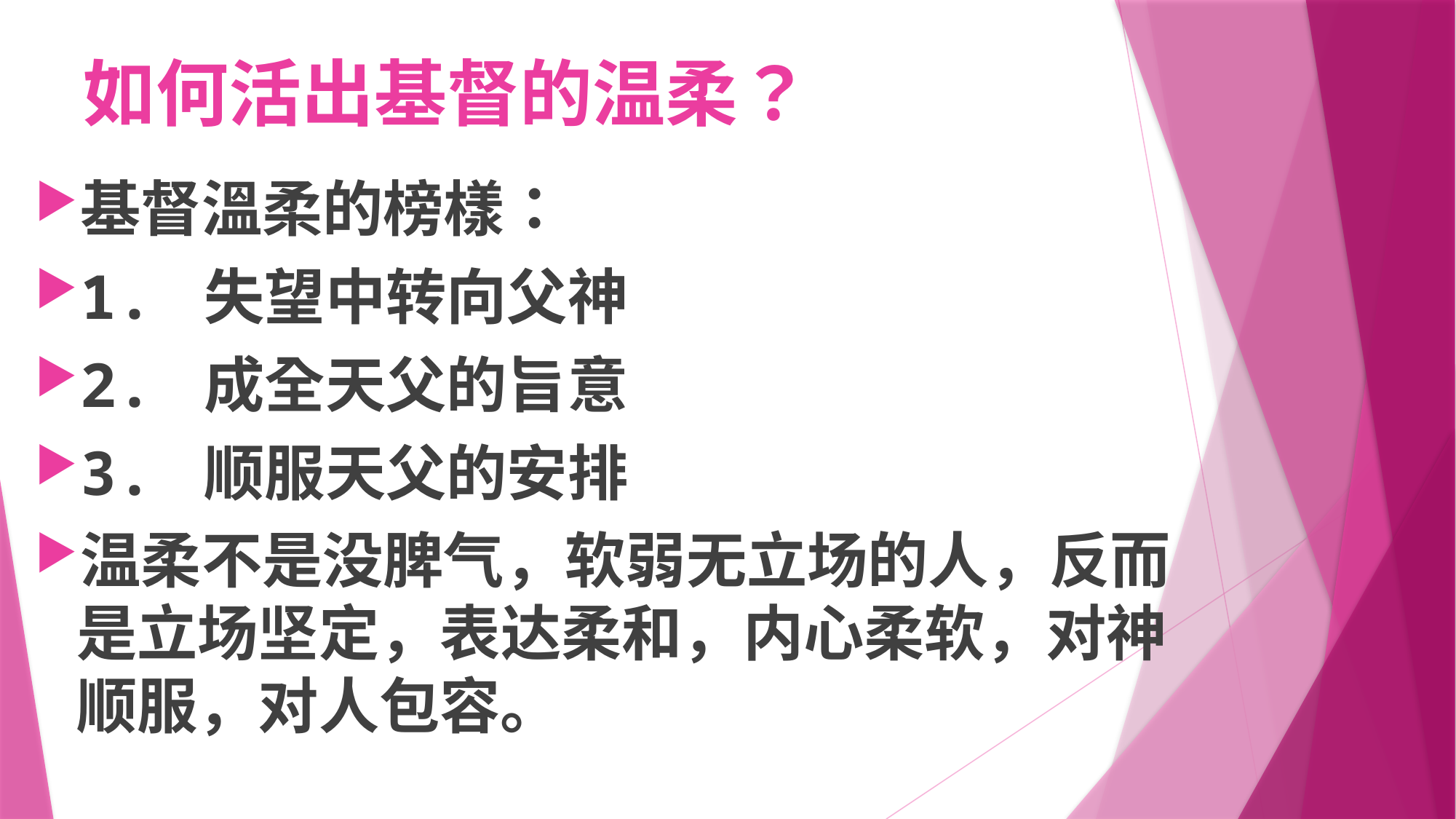

# 如何活出基督的温柔？
基督溫柔的榜樣：
1. 失望中转向父神
2. 成全天父的旨意
3. 顺服天父的安排
温柔不是没脾气，软弱无立场的人，反而是立场坚定，表达柔和，内心柔软，对神顺服，对人包容。